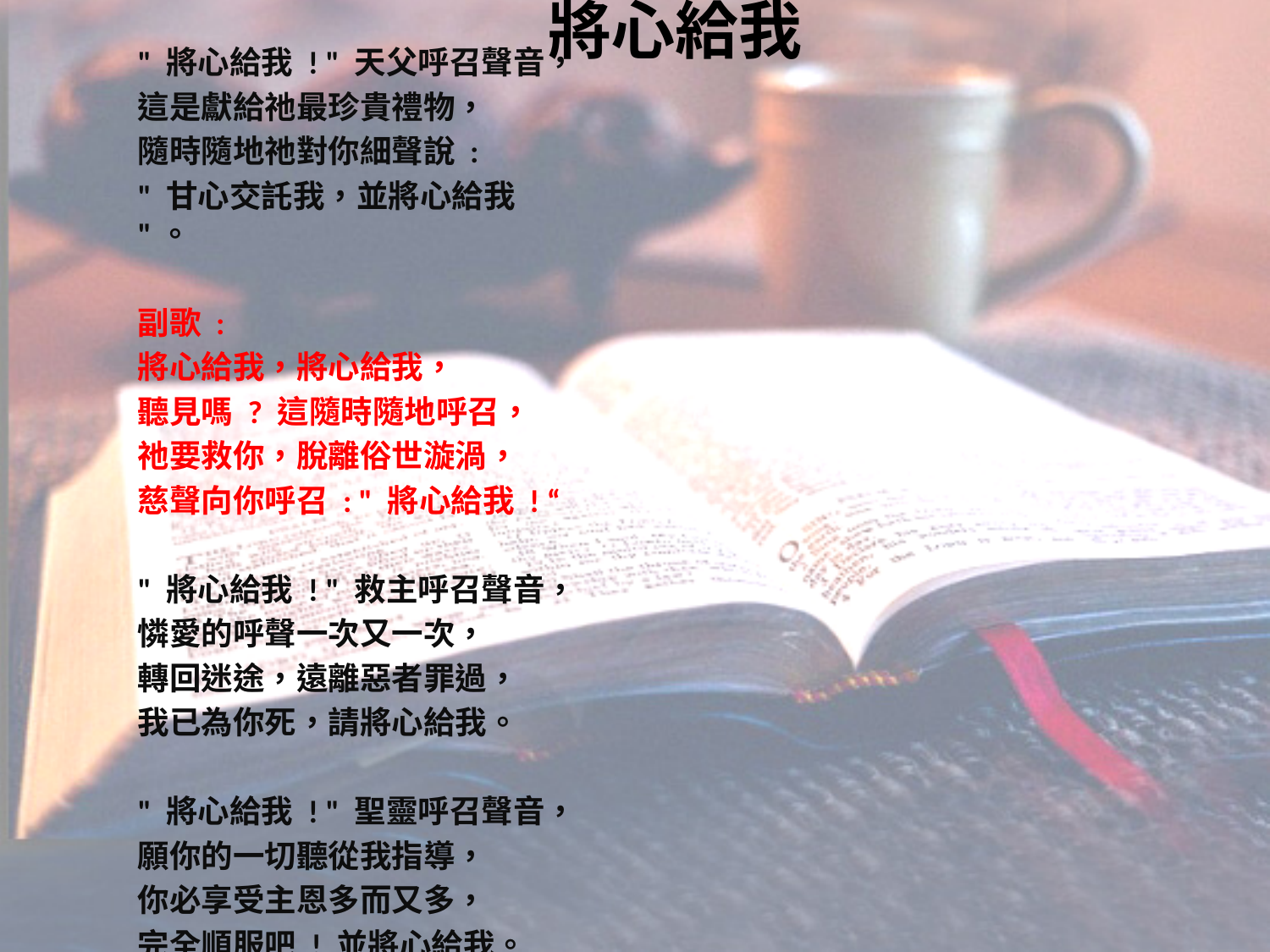

# 將心給我
" 將心給我 ! " 天父呼召聲音，
這是獻給祂最珍貴禮物，
隨時隨地祂對你細聲說 :
" 甘心交託我，並將心給我 "。

副歌 :
將心給我，將心給我，
聽見嗎 ? 這隨時隨地呼召，
祂要救你，脫離俗世漩渦，
慈聲向你呼召 : " 將心給我 ! “

" 將心給我 ! " 救主呼召聲音，
憐愛的呼聲一次又一次，
轉回迷途，遠離惡者罪過，
我已為你死，請將心給我。

" 將心給我 ! " 聖靈呼召聲音，
願你的一切聽從我指導，
你必享受主恩多而又多，
完全順服吧 ! 並將心給我。